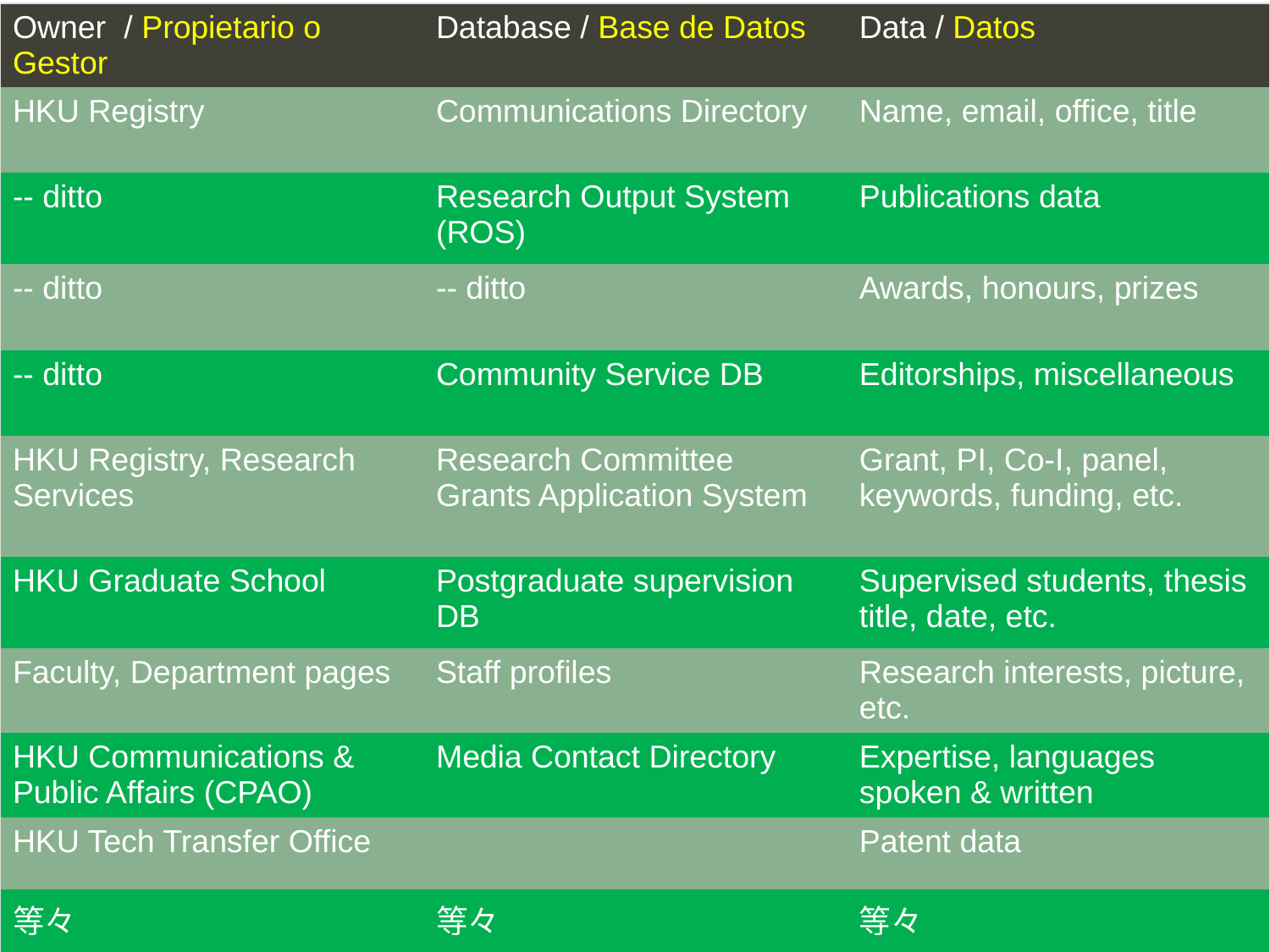

| Owner / Propietario o Gestor | Database / Base de Datos | Data / Datos |
| --- | --- | --- |
| HKU Registry | Communications Directory | Name, email, office, title |
| -- ditto | Research Output System (ROS) | Publications data |
| -- ditto | -- ditto | Awards, honours, prizes |
| -- ditto | Community Service DB | Editorships, miscellaneous |
| HKU Registry, Research Services | Research Committee Grants Application System | Grant, PI, Co-I, panel, keywords, funding, etc. |
| HKU Graduate School | Postgraduate supervision DB | Supervised students, thesis title, date, etc. |
| Faculty, Department pages | Staff profiles | Research interests, picture, etc. |
| HKU Communications & Public Affairs (CPAO) | Media Contact Directory | Expertise, languages spoken & written |
| HKU Tech Transfer Office |  | Patent data |
| 等々 | 等々 | 等々 |
#